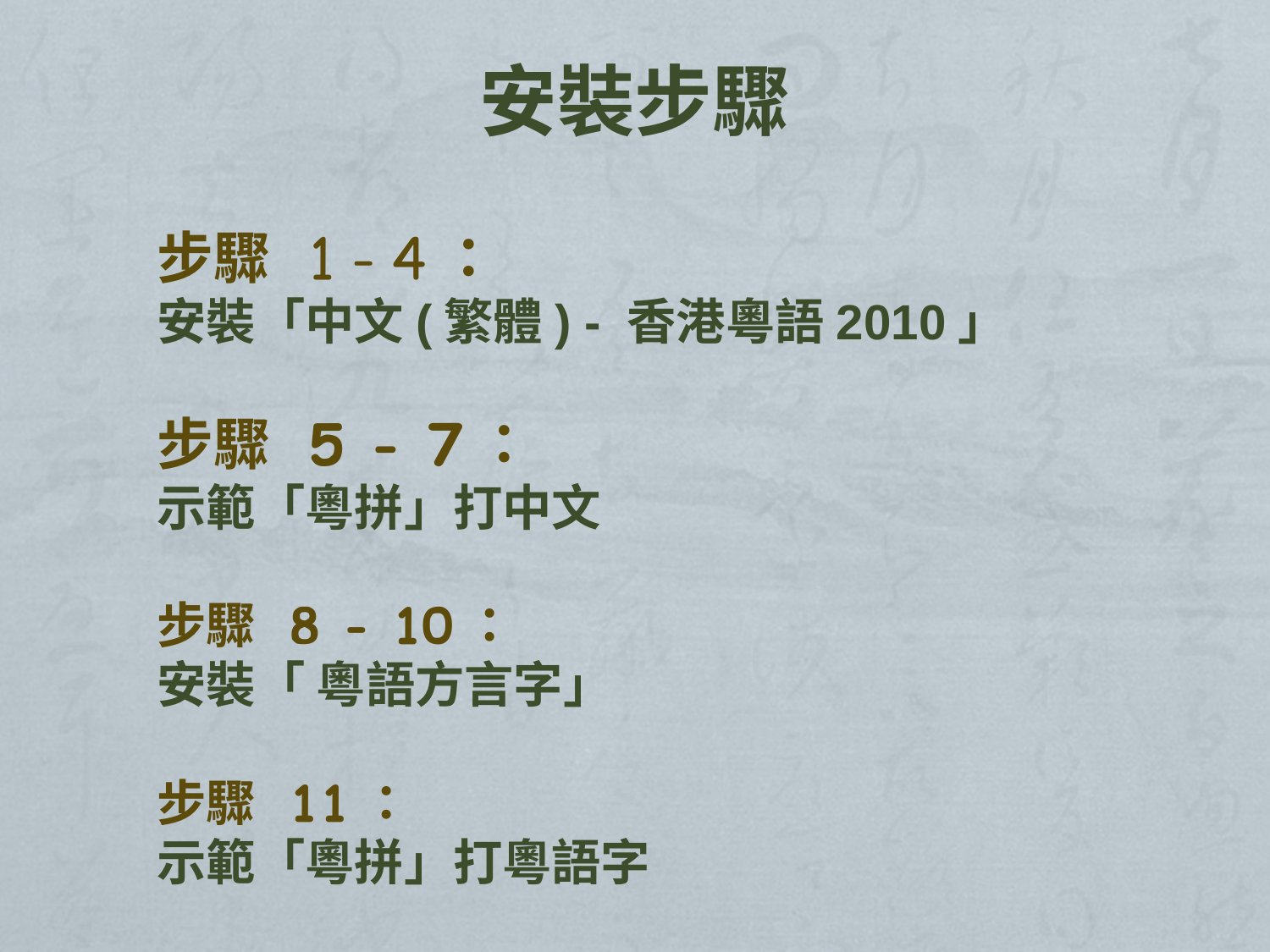

安裝步驟
步驟  1 - 4：
安裝「中文(繁體) - 香港粵語2010」

步驟  5 - 7：
示範「粵拼」打中文

步驟  8 - 10：
安裝「 粵語方言字」

步驟  11：
示範「粵拼」打粵語字